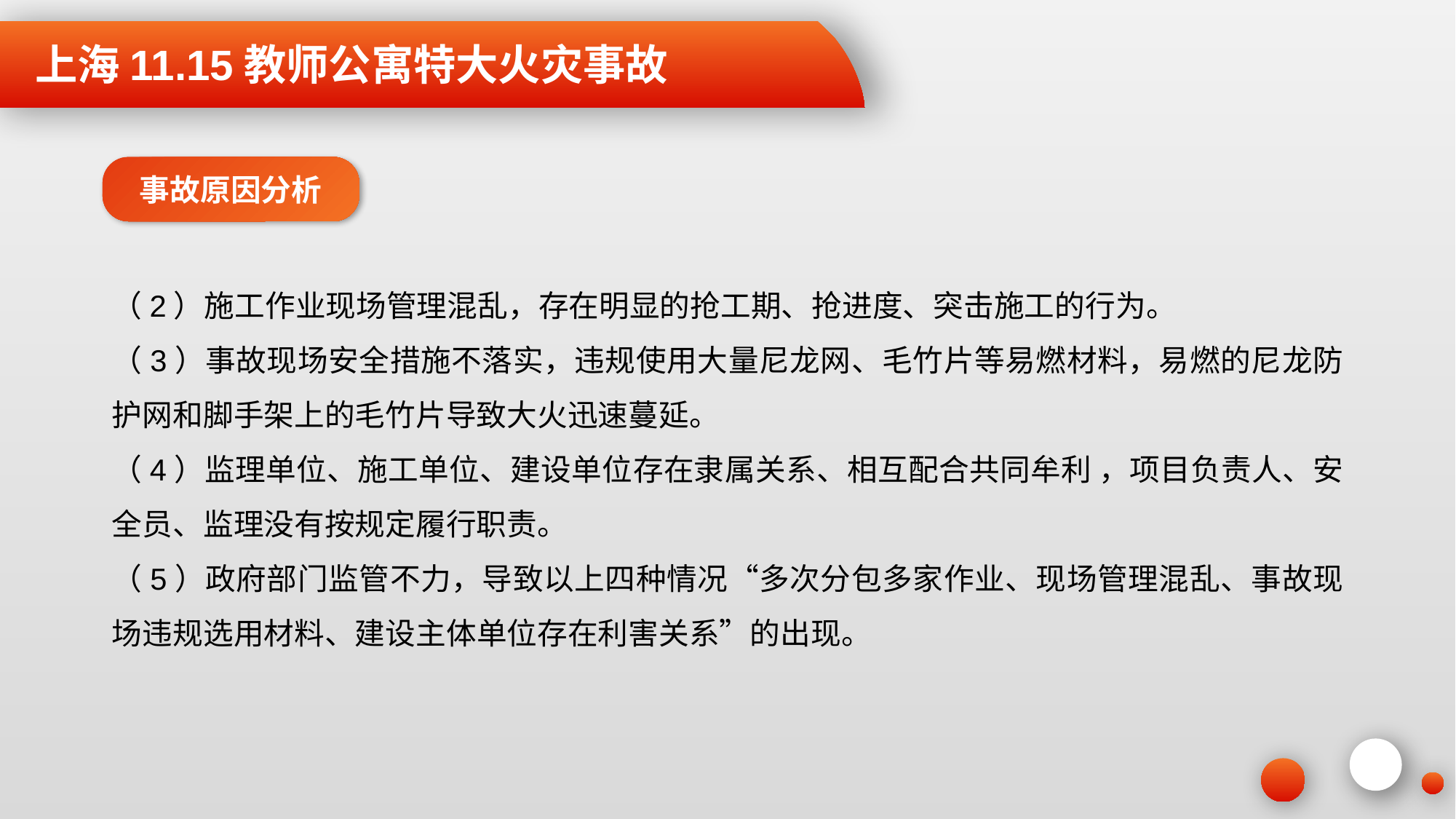

上海11.15教师公寓特大火灾事故

事故原因分析
（2）施工作业现场管理混乱，存在明显的抢工期、抢进度、突击施工的行为。
（3）事故现场安全措施不落实，违规使用大量尼龙网、毛竹片等易燃材料，易燃的尼龙防护网和脚手架上的毛竹片导致大火迅速蔓延。
（4）监理单位、施工单位、建设单位存在隶属关系、相互配合共同牟利 ，项目负责人、安全员、监理没有按规定履行职责。
（5）政府部门监管不力，导致以上四种情况“多次分包多家作业、现场管理混乱、事故现场违规选用材料、建设主体单位存在利害关系”的出现。